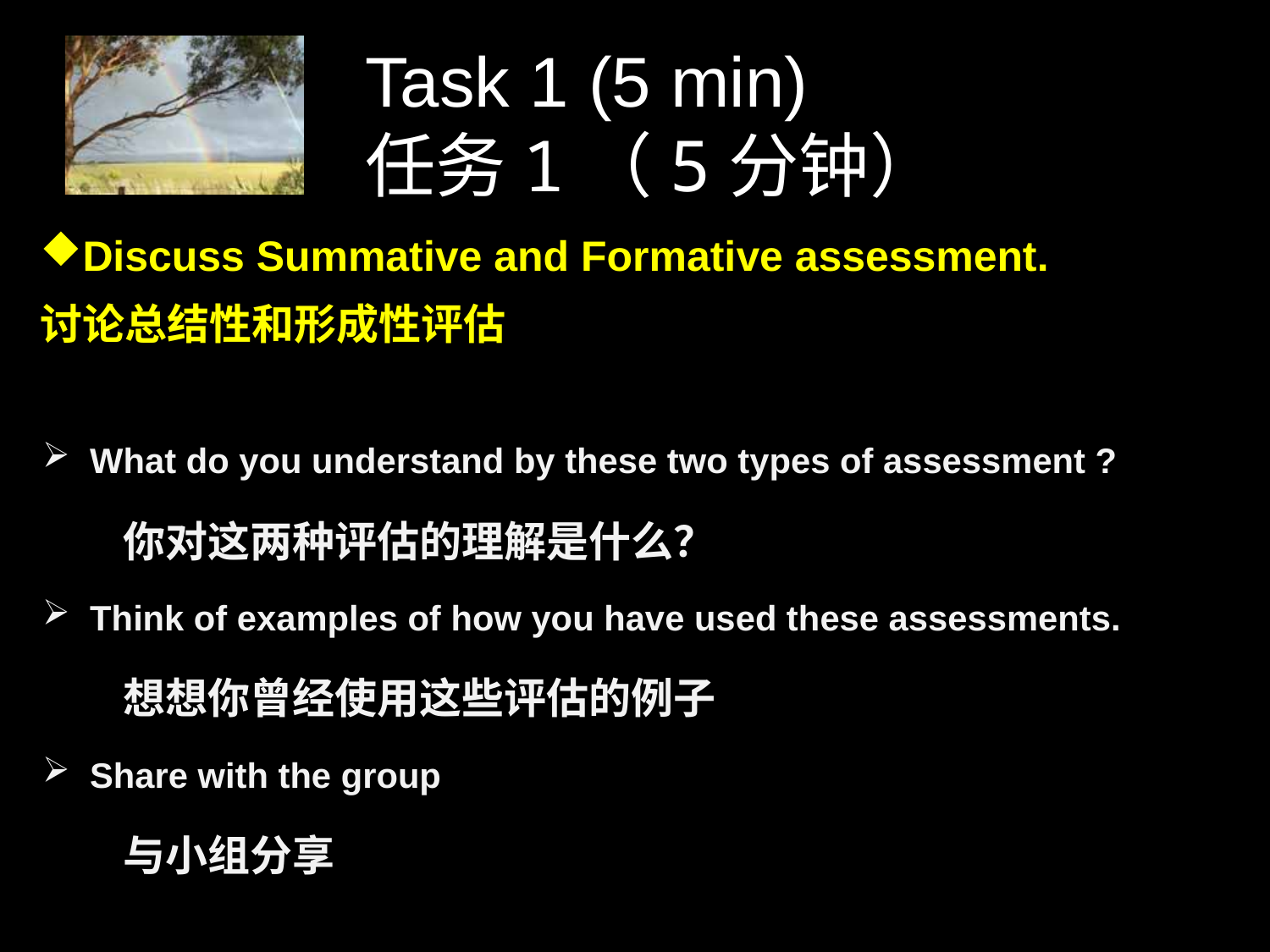

# Task 1 (5 min) 任务1（5分钟）

Discuss Summative and Formative assessment.
讨论总结性和形成性评估

What do you understand by these two types of assessment ?
         你对这两种评估的理解是什么？
Think of examples of how you have used these assessments.
         想想你曾经使用这些评估的例子
Share with the group
         与小组分享